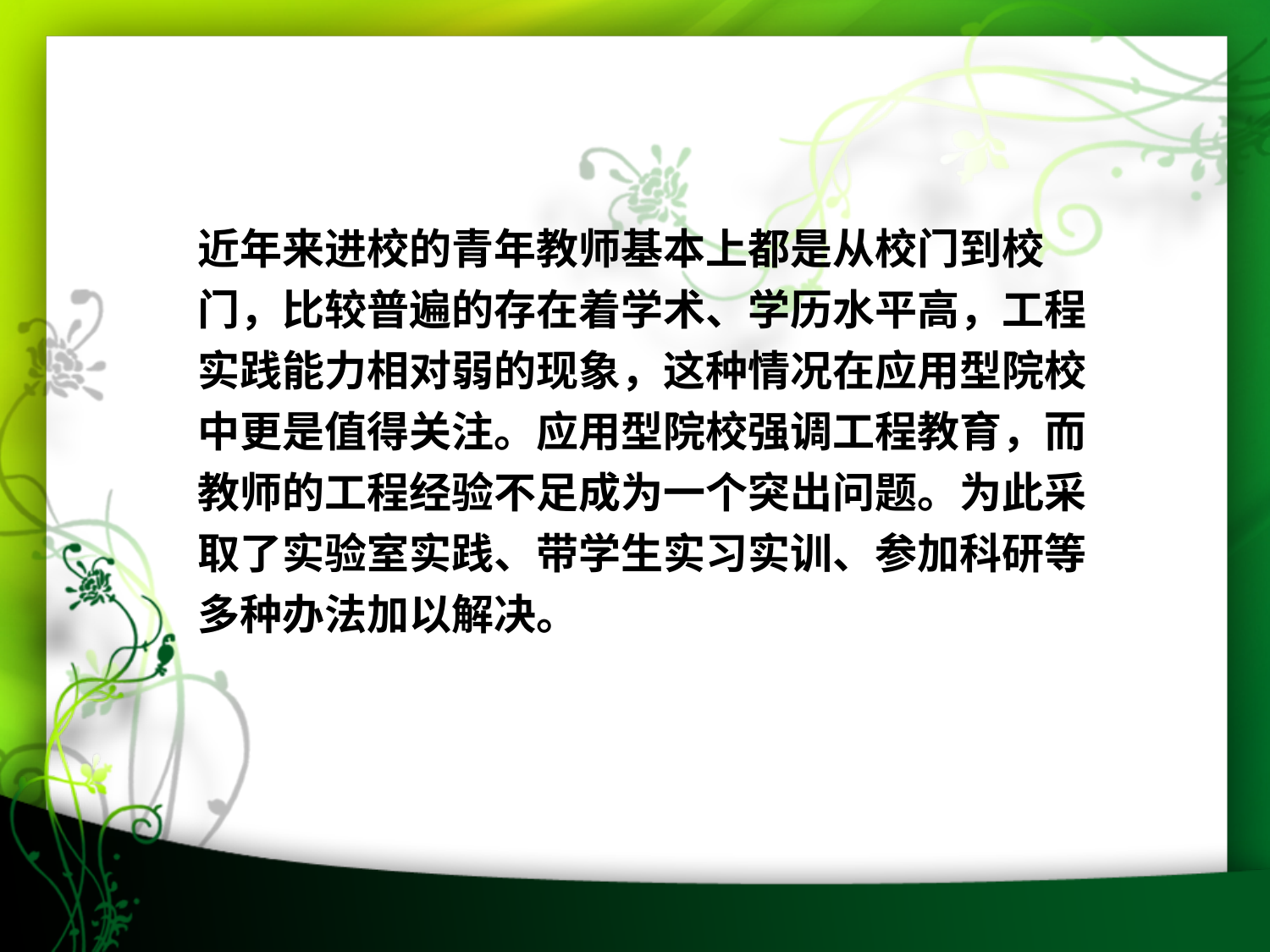

近年来进校的青年教师基本上都是从校门到校门，比较普遍的存在着学术、学历水平高，工程实践能力相对弱的现象，这种情况在应用型院校中更是值得关注。应用型院校强调工程教育，而教师的工程经验不足成为一个突出问题。为此采取了实验室实践、带学生实习实训、参加科研等多种办法加以解决。